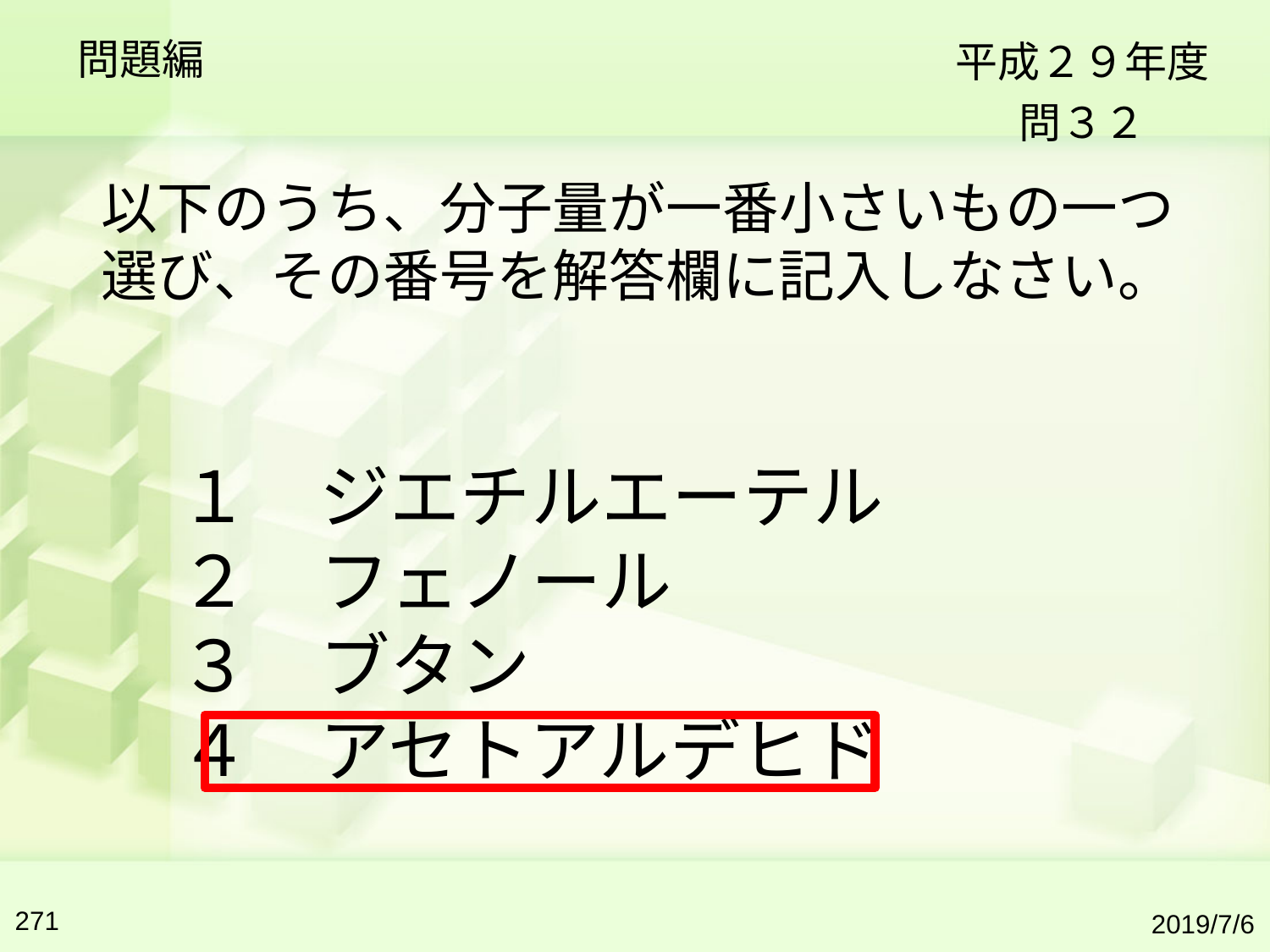

問題編
平成２９年度
問３２
以下のうち、分子量が一番小さいもの一つ選び、その番号を解答欄に記入しなさい。
１　ジエチルエーテル
２　フェノール
３　ブタン
４　アセトアルデヒド

271
2019/7/6